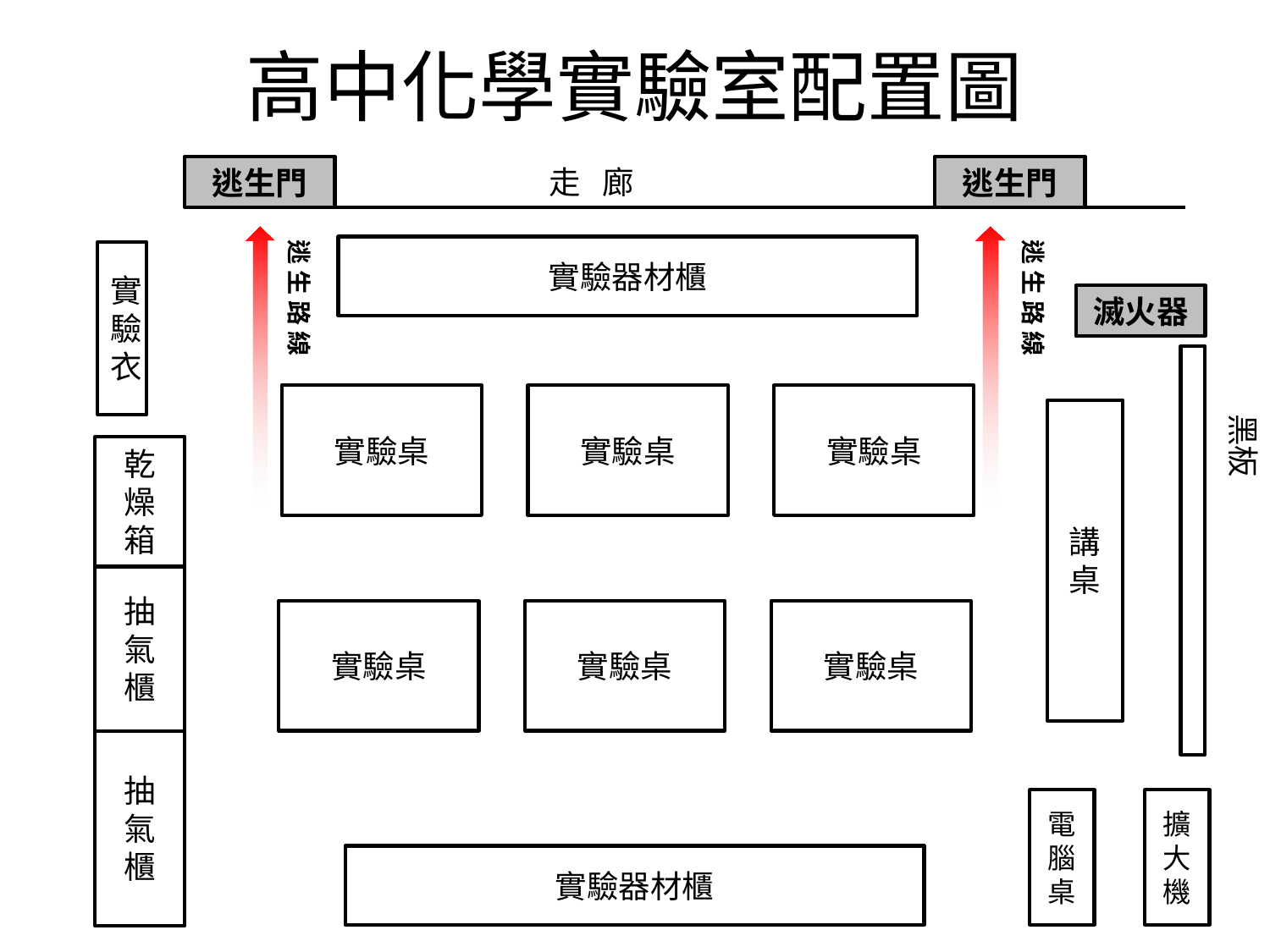

# 高中化學實驗室配置圖
走   廊
逃生門
逃生門

逃 生 路 線
逃 生 路 線
實驗器材櫃
實
驗
衣
滅火器

實驗桌
實驗桌
實驗桌
講桌
黑板
乾
燥
箱
抽
氣
櫃
實驗桌
實驗桌
實驗桌
抽
氣
櫃
電腦桌
擴大機
實驗器材櫃